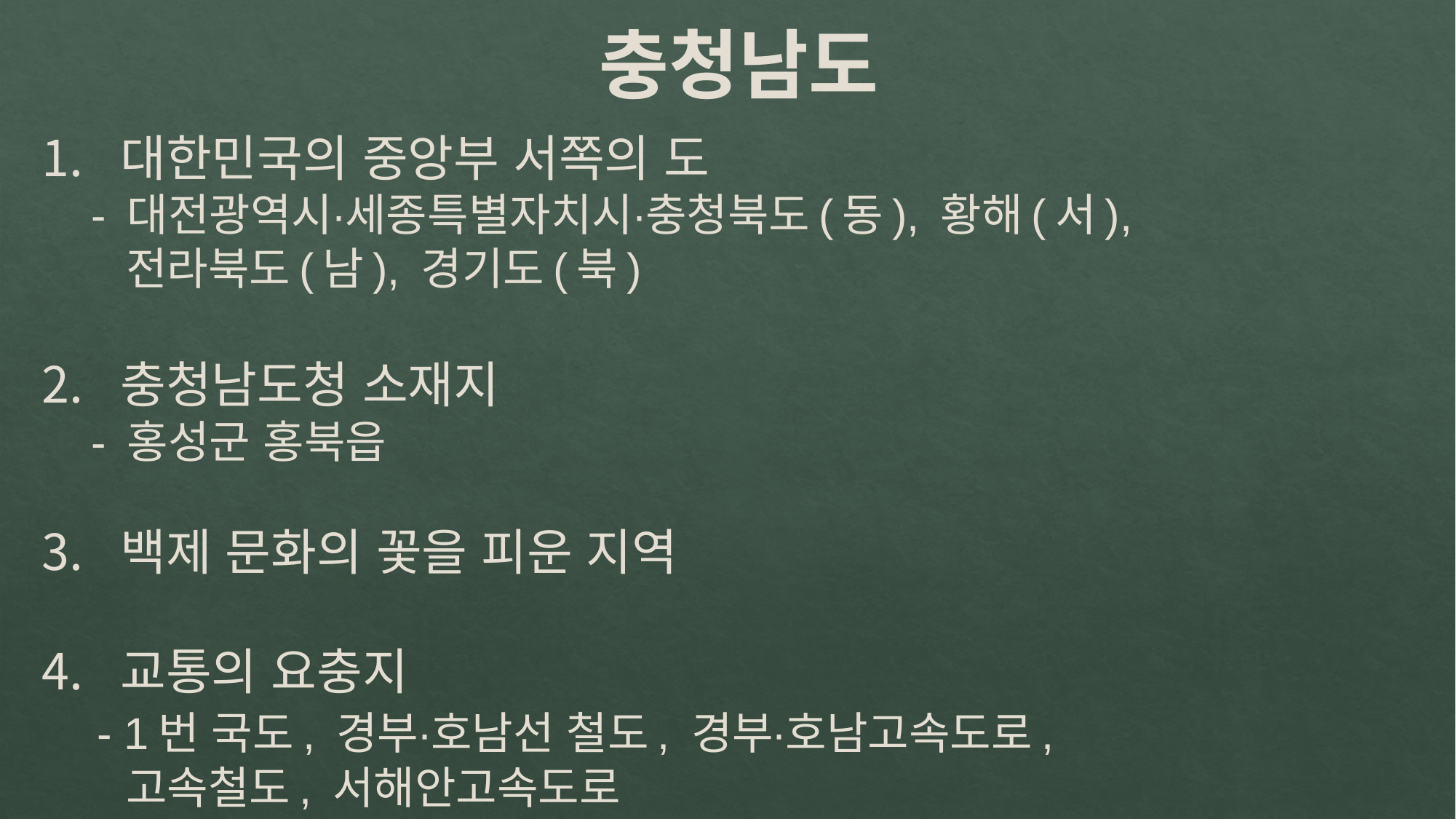

충청남도
대한민국의 중앙부 서쪽의 도
    - 대전광역시∙세종특별자치시∙충청북도(동), 황해(서),
      전라북도(남), 경기도(북)

충청남도청 소재지
    - 홍성군 홍북읍

백제 문화의 꽃을 피운 지역

교통의 요충지
    - 1번 국도, 경부∙호남선 철도, 경부∙호남고속도로,
      고속철도, 서해안고속도로